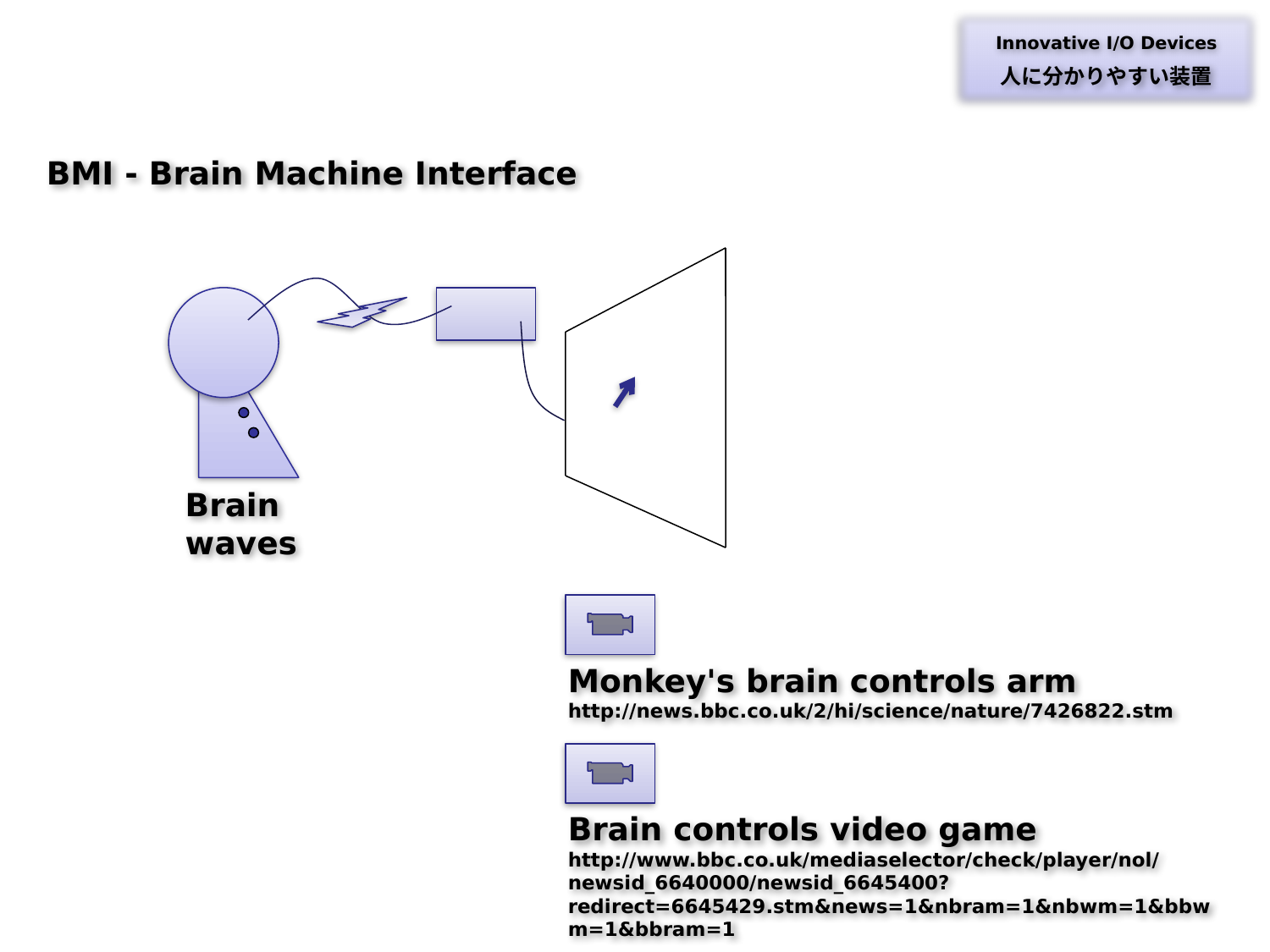

Innovative I/O Devices
人に分かりやすい装置
BMI - Brain Machine Interface

Brain waves

Monkey's brain controls arm
http://news.bbc.co.uk/2/hi/science/nature/7426822.stm

Brain controls video game
http://www.bbc.co.uk/mediaselector/check/player/nol/newsid_6640000/newsid_6645400?redirect=6645429.stm&news=1&nbram=1&nbwm=1&bbwm=1&bbram=1